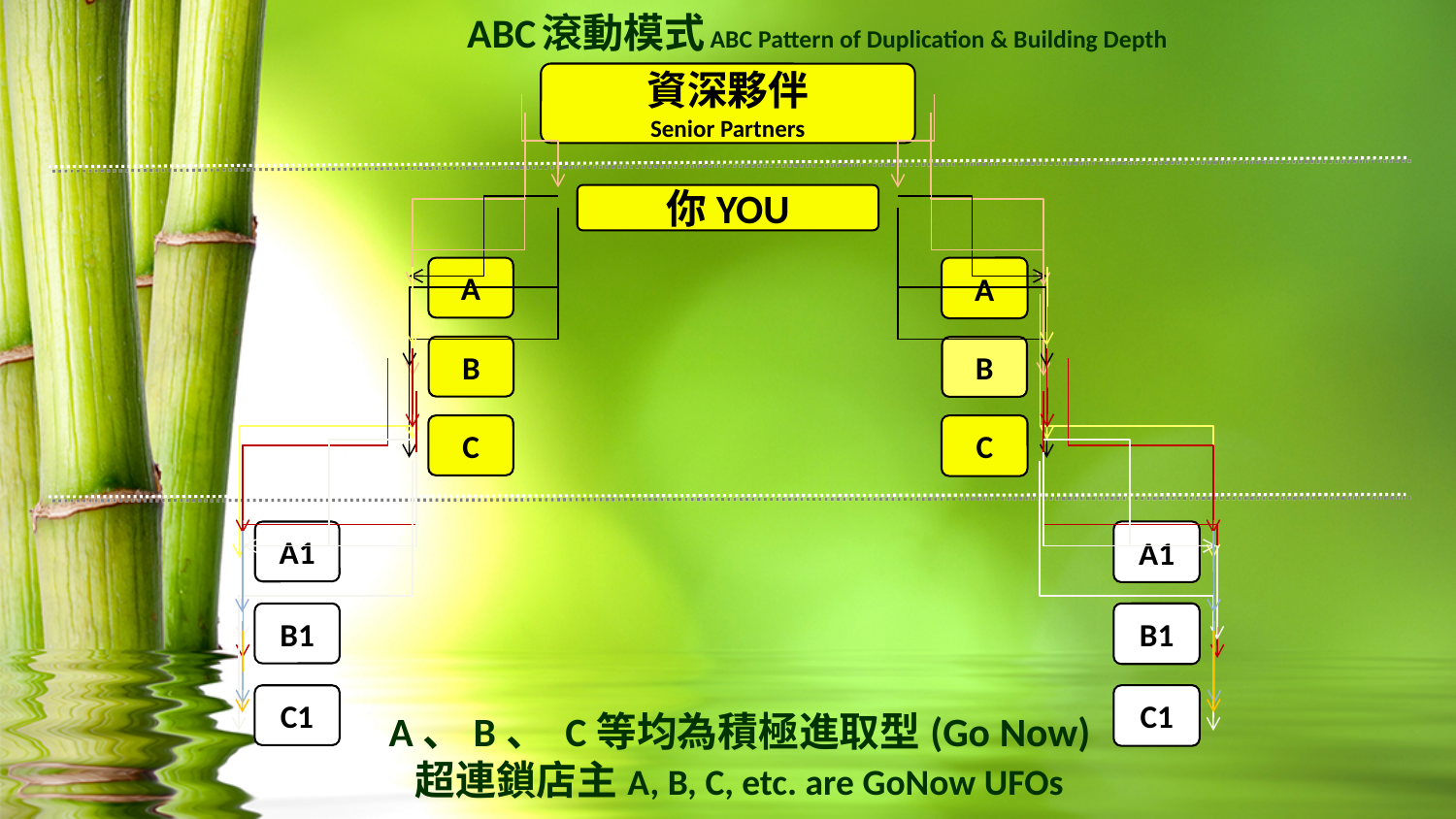

ABC滾動模式ABC Pattern of Duplication & Building Depth
資深夥伴
Senior Partners

你YOU
A
A
B
B
C
C

A1
A1
B1
B1
C1
C1
A、B、 C等均為積極進取型(Go Now) 超連鎖店主A, B, C, etc. are GoNow UFOs